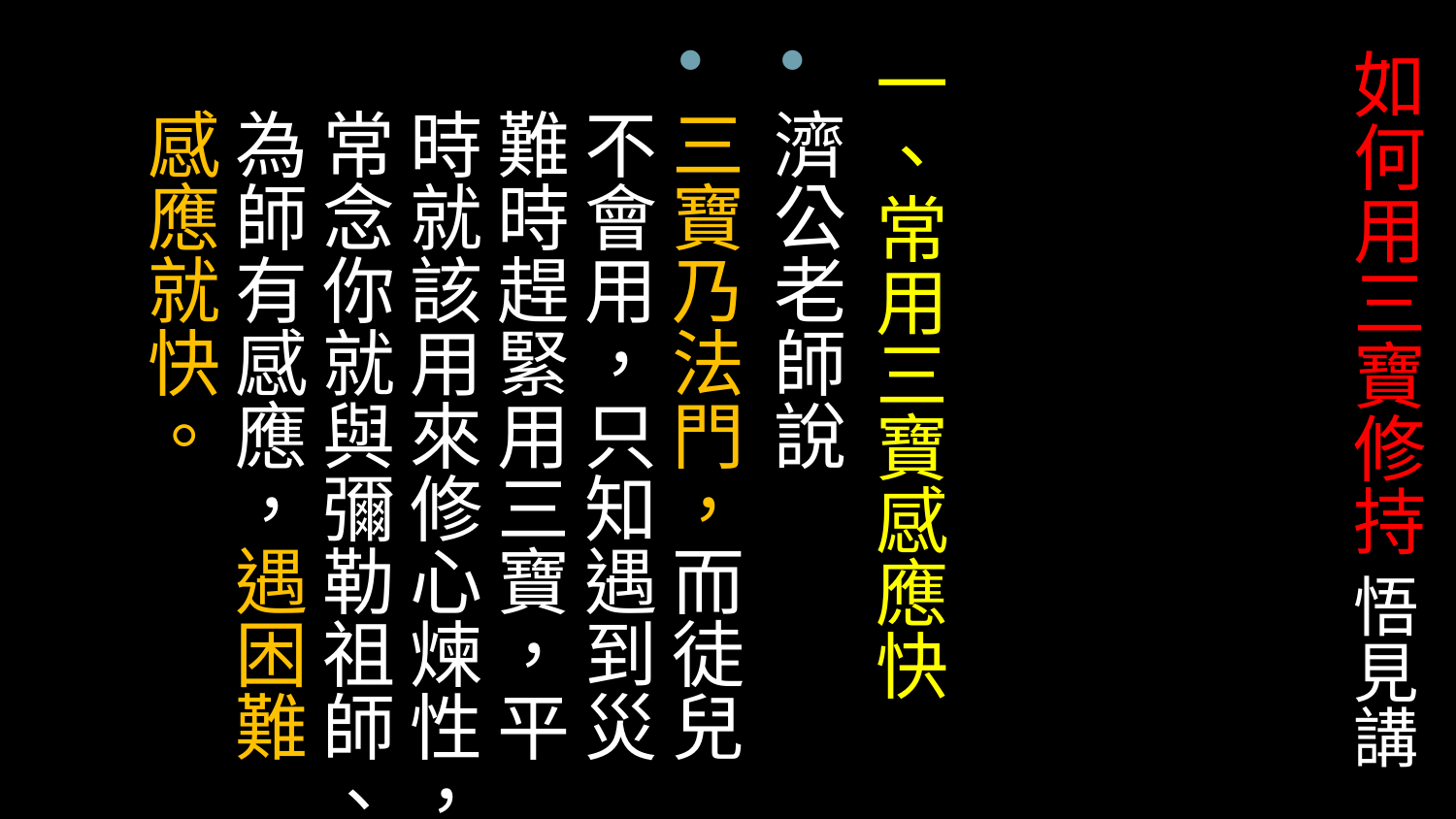

# 如何用三寶修持 悟見講
一、常用三寶感應快
濟公老師說
三寶乃法門，而徒兒不會用，只知遇到災難時趕緊用三寶，平時就該用來修心煉性，常念你就與彌勒祖師、為師有感應，遇困難感應就快。